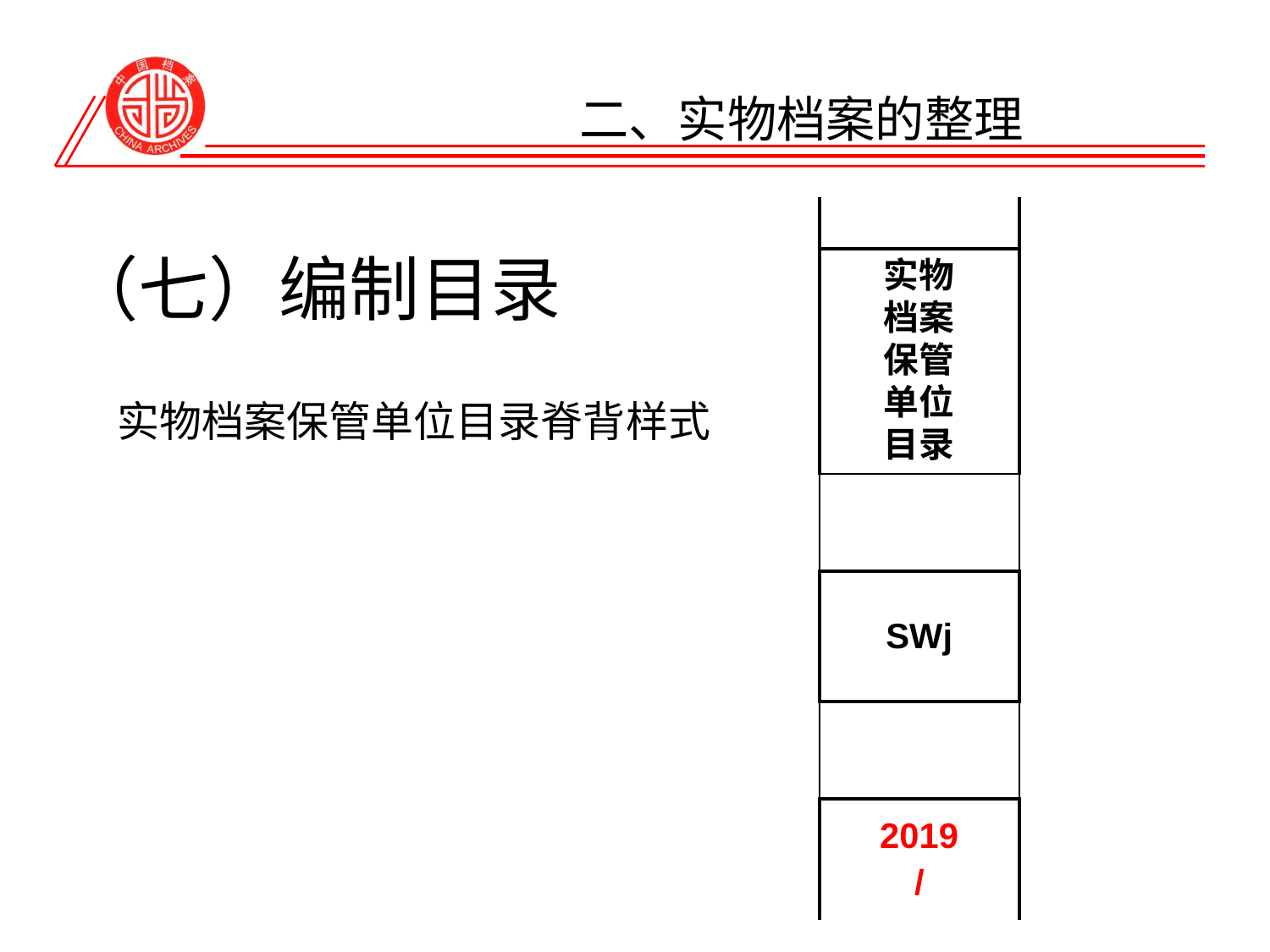

# 二、实物档案的整理
（七）编制目录
|  |
| --- |
| 实物 档案 保管 单位 目录 |
|  |
| SWj |
|  |
| 2019 / |

            实物档案保管单位目录脊背样式